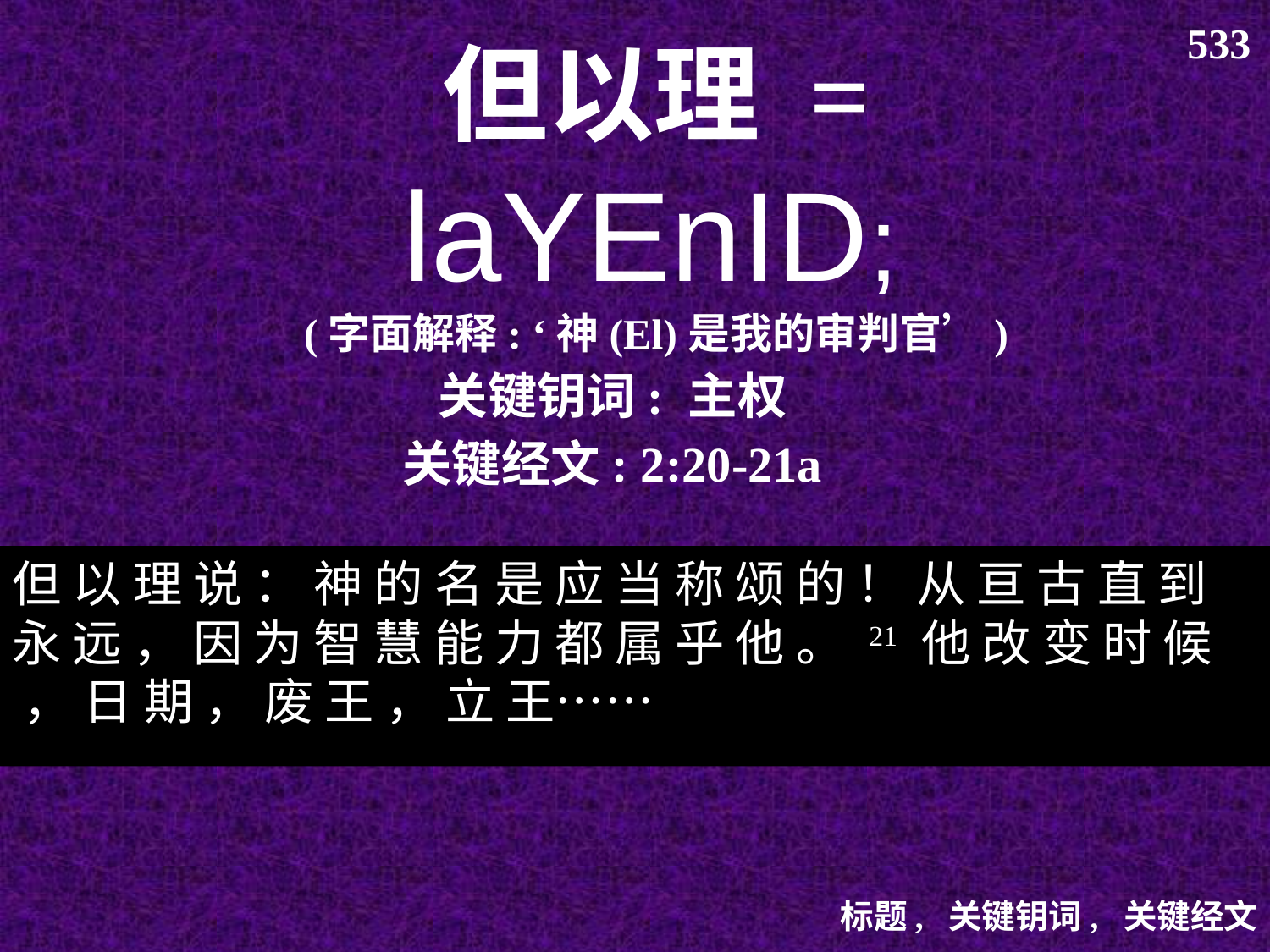

533
但以理 = laYEnID;
(字面解释: ‘神(El)是我的审判官’)
关键钥词: 主权
关键经文: 2:20-21a
关键经文: 第二章 二十至二十一节
但 以 理 说 ： 神 的 名 是 应 当 称 颂 的 ！ 从 亘 古 直 到 永 远 ， 因 为 智 慧 能 力 都 属 乎 他 。 21 他 改 变 时 候 ， 日 期 ， 废 王 ， 立 王……

标题,  关键钥词,  关键经文